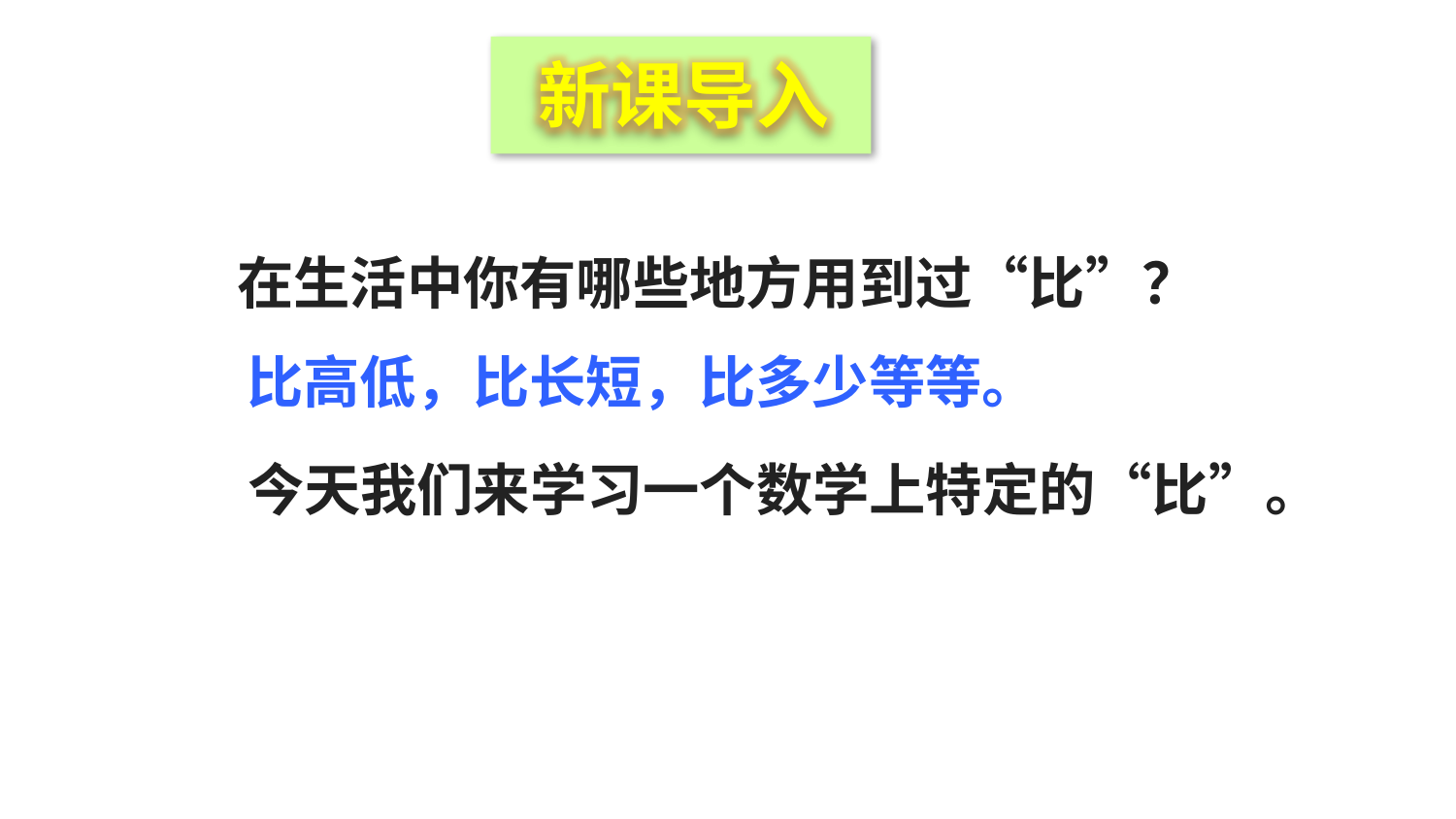

新课导入
在生活中你有哪些地方用到过“比”？
比高低，比长短，比多少等等。
今天我们来学习一个数学上特定的“比”。